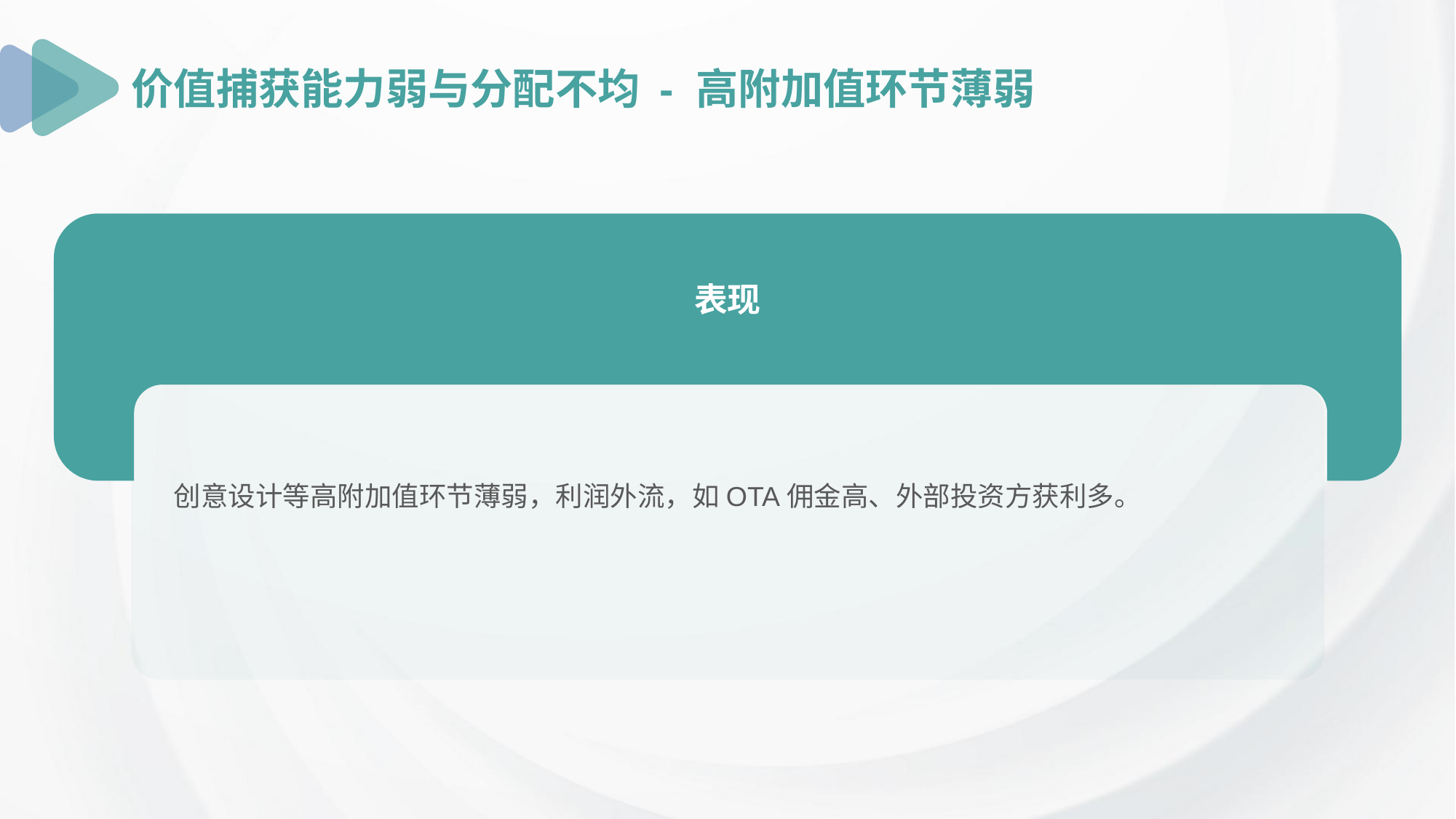

价值捕获能力弱与分配不均 - 高附加值环节薄弱

表现

创意设计等高附加值环节薄弱，利润外流，如OTA佣金高、外部投资方获利多。